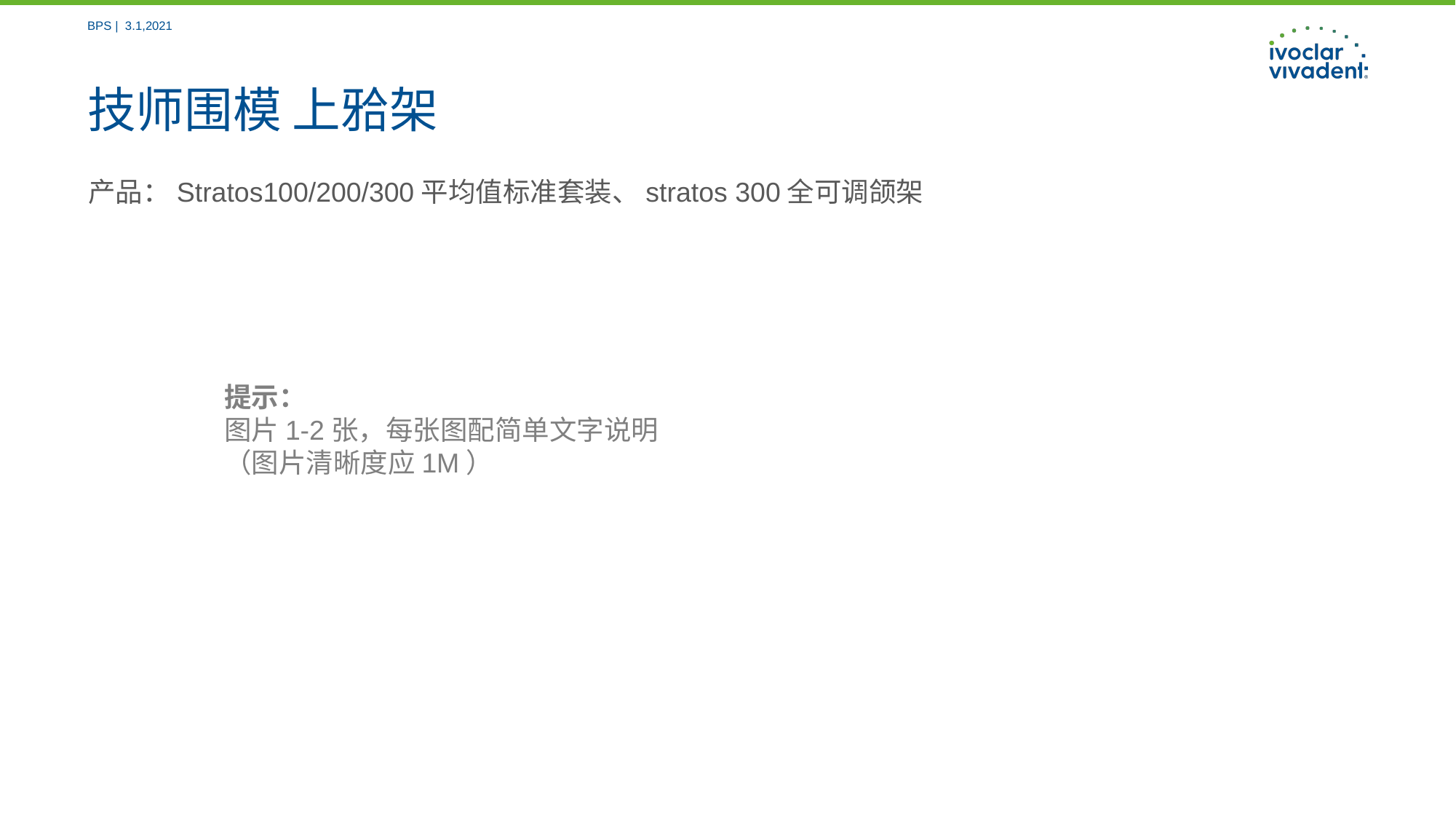

BPS |  3.1,2021
# 技师围模 上𬌗架
产品：Stratos100/200/300平均值标准套装、stratos 300全可调颌架
提示：
图片1-2张，每张图配简单文字说明
（图片清晰度应1M）